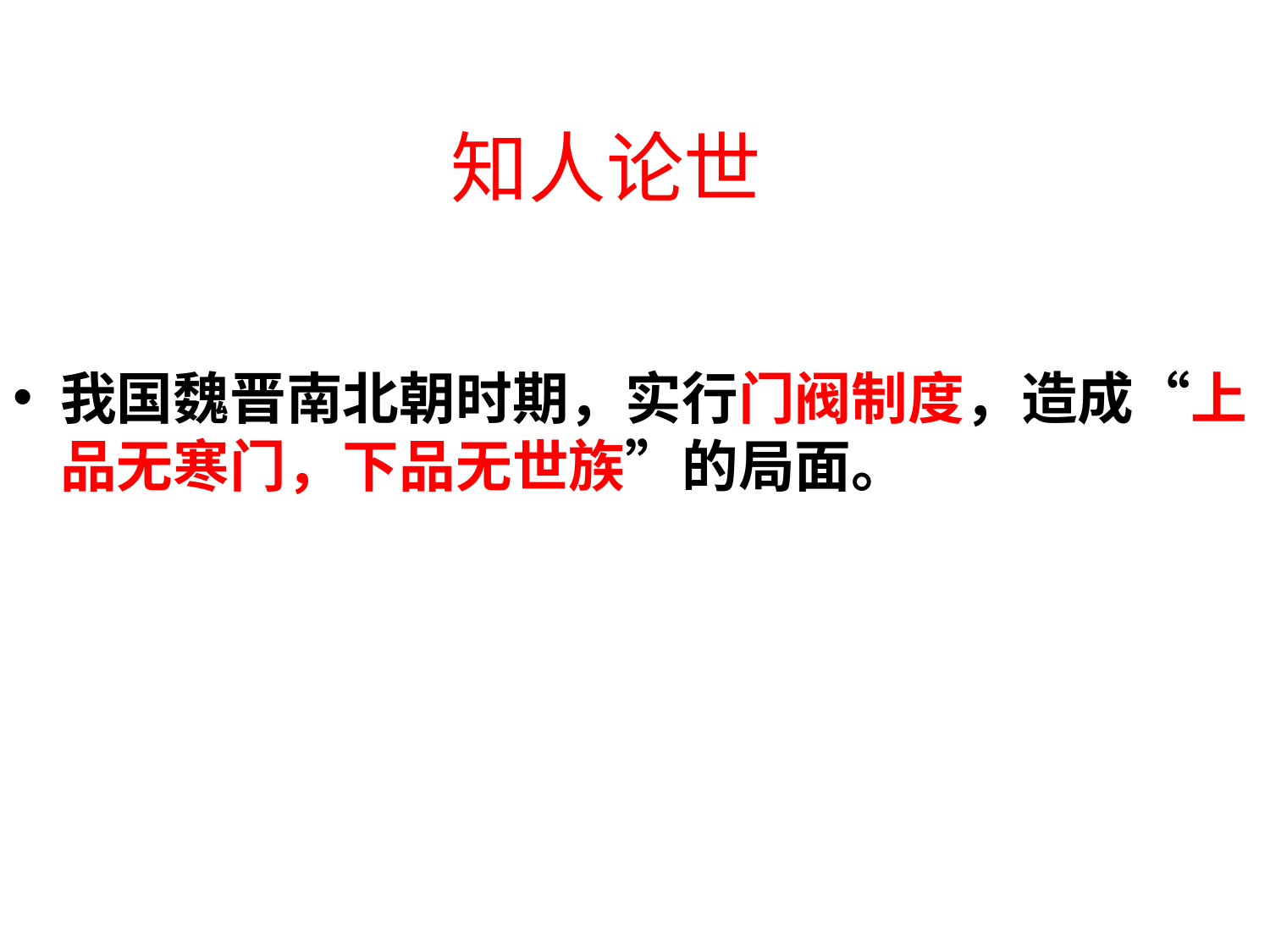

# 知人论世
我国魏晋南北朝时期，实行门阀制度，造成“上品无寒门，下品无世族”的局面。